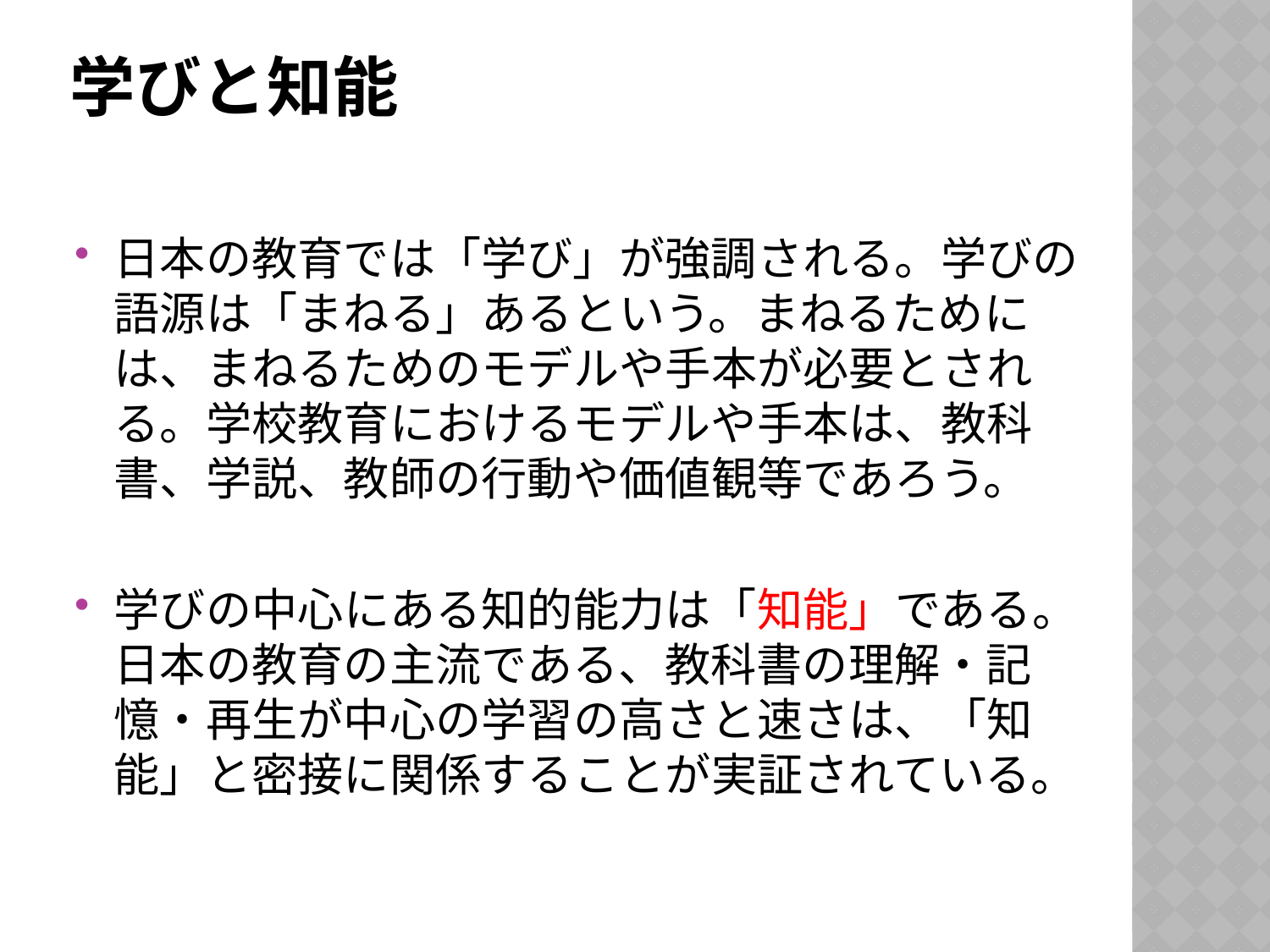

# 学びと知能
日本の教育では「学び」が強調される。学びの語源は「まねる」あるという。まねるためには、まねるためのモデルや手本が必要とされる。学校教育におけるモデルや手本は、教科書、学説、教師の行動や価値観等であろう。

学びの中心にある知的能力は「知能」である。日本の教育の主流である、教科書の理解・記憶・再生が中心の学習の高さと速さは、「知能」と密接に関係することが実証されている。